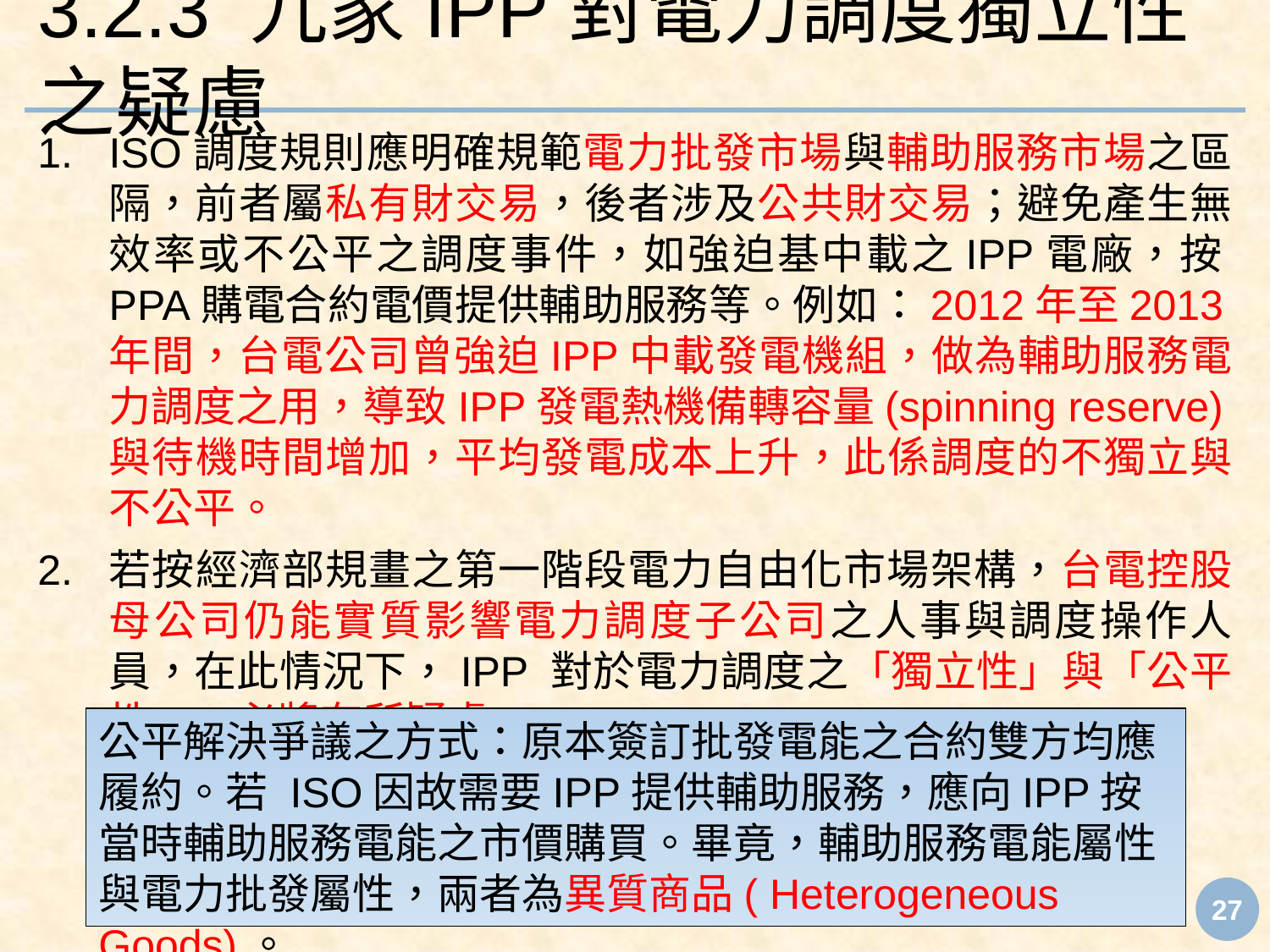

3.2.3 九家IPP對電力調度獨立性之疑慮
ISO調度規則應明確規範電力批發市場與輔助服務市場之區隔，前者屬私有財交易，後者涉及公共財交易；避免產生無效率或不公平之調度事件，如強迫基中載之IPP電廠，按PPA購電合約電價提供輔助服務等。例如：2012年至2013年間，台電公司曾強迫IPP中載發電機組，做為輔助服務電力調度之用，導致IPP發電熱機備轉容量(spinning reserve)與待機時間增加，平均發電成本上升，此係調度的不獨立與不公平。
若按經濟部規畫之第一階段電力自由化市場架構，台電控股母公司仍能實質影響電力調度子公司之人事與調度操作人員，在此情況下，IPP 對於電力調度之「獨立性」與「公平性」，必將有所疑慮。
公平解決爭議之方式：原本簽訂批發電能之合約雙方均應履約。若 ISO因故需要IPP提供輔助服務，應向IPP按當時輔助服務電能之市價購買。畢竟，輔助服務電能屬性與電力批發屬性，兩者為異質商品( Heterogeneous Goods)。
27